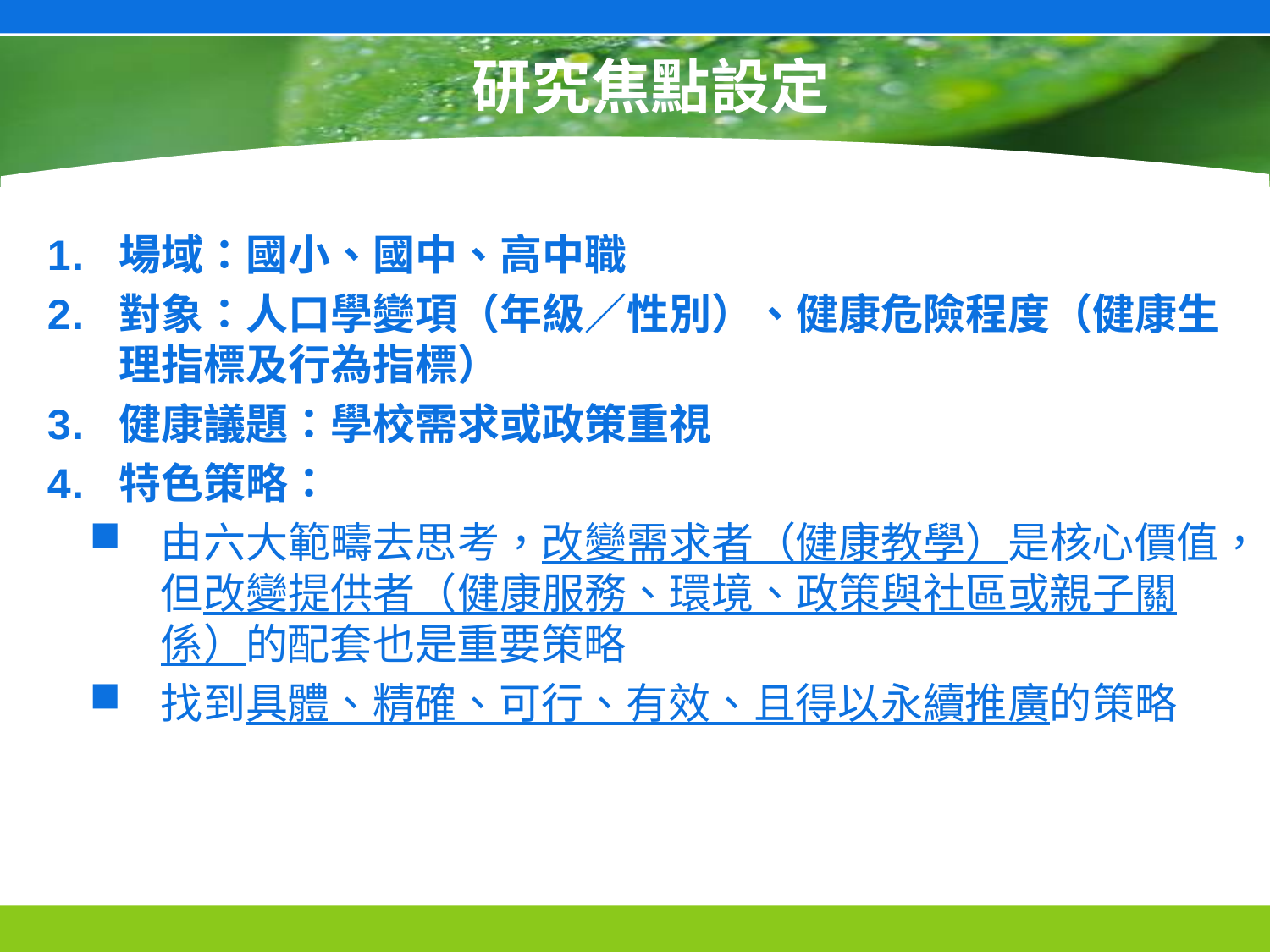

# 研究焦點設定
場域：國小、國中、高中職
對象：人口學變項（年級／性別）、健康危險程度（健康生理指標及行為指標）
健康議題：學校需求或政策重視
特色策略：
由六大範疇去思考，改變需求者（健康教學）是核心價值，但改變提供者（健康服務、環境、政策與社區或親子關係）的配套也是重要策略
找到具體、精確、可行、有效、且得以永續推廣的策略